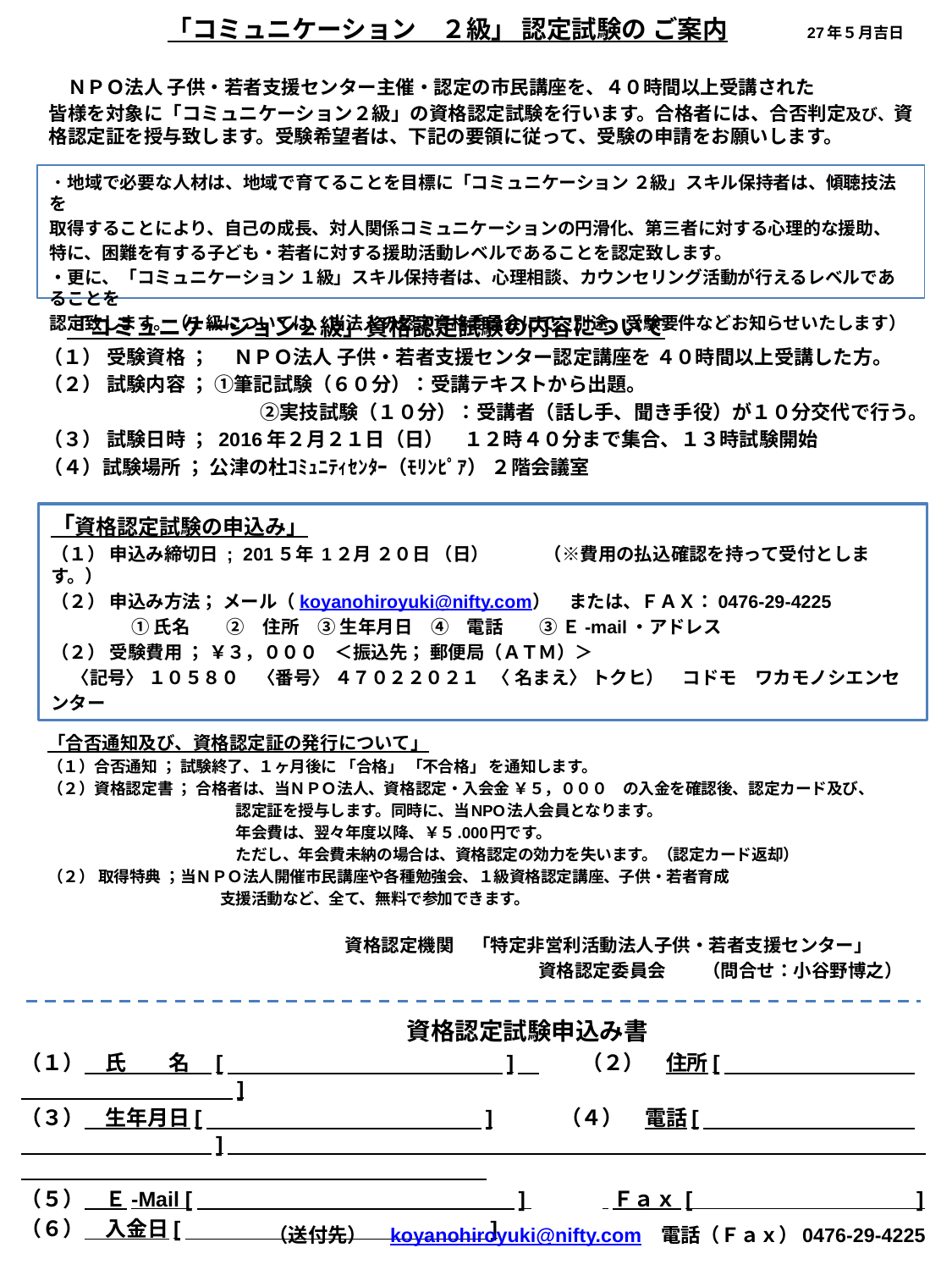

# 「コミュニケーション　２級」 認定試験の ご案内　　　27年５月吉日
　ＮＰＯ法人 子供・若者支援センター主催・認定の市民講座を、４０時間以上受講された
皆様を対象に「コミュニケーション２級」の資格認定試験を行います。合格者には、合否判定及び、資格認定証を授与致します。受験希望者は、下記の要領に従って、受験の申請をお願いします。

・地域で必要な人材は、地域で育てることを目標に「コミュニケーション ２級」スキル保持者は、傾聴技法を
取得することにより、自己の成長、対人関係コミュニケーションの円滑化、第三者に対する心理的な援助、
特に、困難を有する子ども・若者に対する援助活動レベルであることを認定致します。
・更に、「コミュニケーション １級」スキル保持者は、心理相談、カウンセリング活動が行えるレベルであることを
認定致します。（１級については、当法人の認定資格委員会にて、別途、受験要件などお知らせいたします）
　「コミュニケーション２級」資格認定試験の内容について
（１） 受験資格 ； 　ＮＰＯ法人 子供・若者支援センター認定講座を ４０時間以上受講した方。
（２） 試験内容 ； ①筆記試験（６０分）：受講テキストから出題。
　　　　　　　　　　　②実技試験（１０分）：受講者（話し手、聞き手役）が１０分交代で行う。
（３） 試験日時 ； 2016年２月２１日（日）　１２時４０分まで集合、１３時試験開始
（４）試験場所 ； 公津の杜ｺﾐｭﾆﾃｨｾﾝﾀｰ（ﾓﾘﾝﾋﾟｱ） ２階会議室
「資格認定試験の申込み」
（１） 申込み締切日 ;  201５年 1２月 ２０日 （日）　　　（※費用の払込確認を持って受付とします。）
（２） 申込み方法； メール（koyanohiroyuki@nifty.com）　または、ＦＡＸ：0476-29-4225
 　　　　① 氏名　　②　住所　③ 生年月日　④　電話　　③ Ｅ-mail・アドレス
（２） 受験費用 ； ￥３，０００    ＜振込先； 郵便局（ＡＴＭ）＞
    〈記号〉 １０５８０　〈番号〉 ４７０２２０２１   〈 名まえ〉 トクヒ）　コドモ　ワカモノシエンセンター
「合否通知及び、資格認定証の発行について」
（１）合否通知 ； 試験終了、１ヶ月後に 「合格」 「不合格」 を通知します。
（２）資格認定書 ； 合格者は、当ＮＰＯ法人、資格認定・入会金 ￥５，０００　の入金を確認後、認定カード及び、
　　　　　　　　　　　　認定証を授与します。同時に、当NPO法人会員となります。
　　　　　　　　　　　　年会費は、翌々年度以降、￥５.000円です。
　　　　　　　　　　　　ただし、年会費未納の場合は、資格認定の効力を失います。（認定カード返却）
（２） 取得特典 ；当ＮＰＯ法人開催市民講座や各種勉強会、１級資格認定講座、子供・若者育成
　　　　　　　　　　　支援活動など、全て、無料で参加できます。

　　　　　　　　　　　　　　　　　　　資格認定機関　「特定非営利活動法人子供・若者支援センター」
　　　　　　　　　　　　　　　　　　　　　　　　　　　資格認定委員会　　（問合せ：小谷野博之）

　　　　　　　　　　　　　　　　資格認定試験申込み書
（１）　氏　　名　[　　　　　　　　　　　　　]　　　（２）　住所[　　　　　　　　　　　　　　　　　　　]
（３）　生年月日[　　　　　　　　　　　　　]　　　（４）　電話[　　　　　　　　　　　　　　　　　　　]
（５）　Ｅ-Mail [　　　　　　　　　　　　　　　]              Ｆａｘ [                                      ]
（６）　入金日[　　　　　　　　　　　　　　 ]
（送付先）　koyanohiroyuki@nifty.com　電話（Ｆａｘ）0476-29-4225